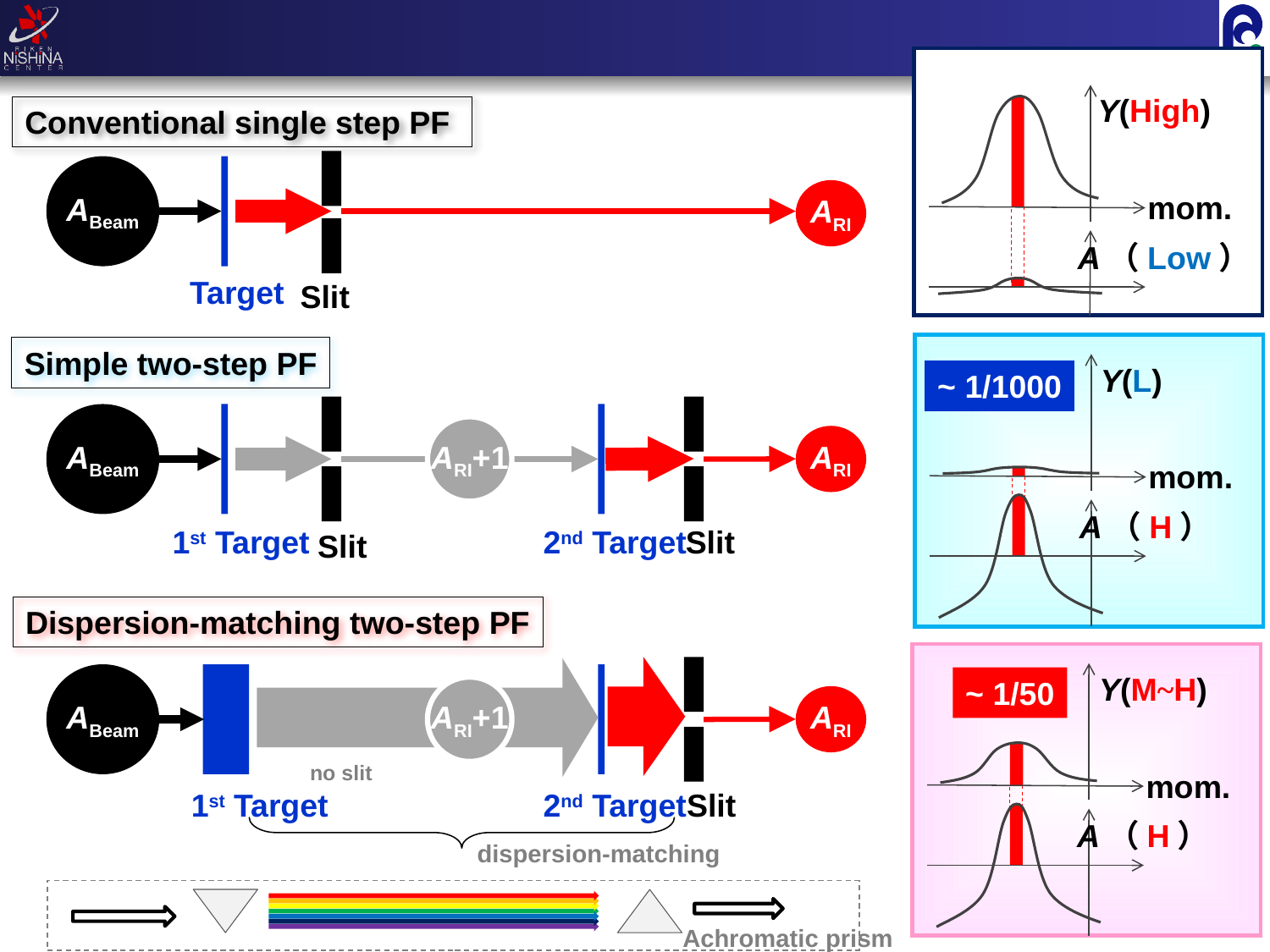

#

Y(High)

mom.

A（Low）

Conventional single step PF

ABeam

ARI
Target
Slit

Y(L)
~ 1/1000
mom.

A（H）
Simple two-step PF

ABeam

ARI+1
ARI
1st Target
2nd Target
Slit
Slit
色消しプリズム
(分散整合）
Dispersion-matching two-step PF

ABeam

ARI+1
ARI
no slit
1st Target
2nd Target
Slit

Y(M~H)
~ 1/50

mom.

A（H）

dispersion-matching

Achromatic prism